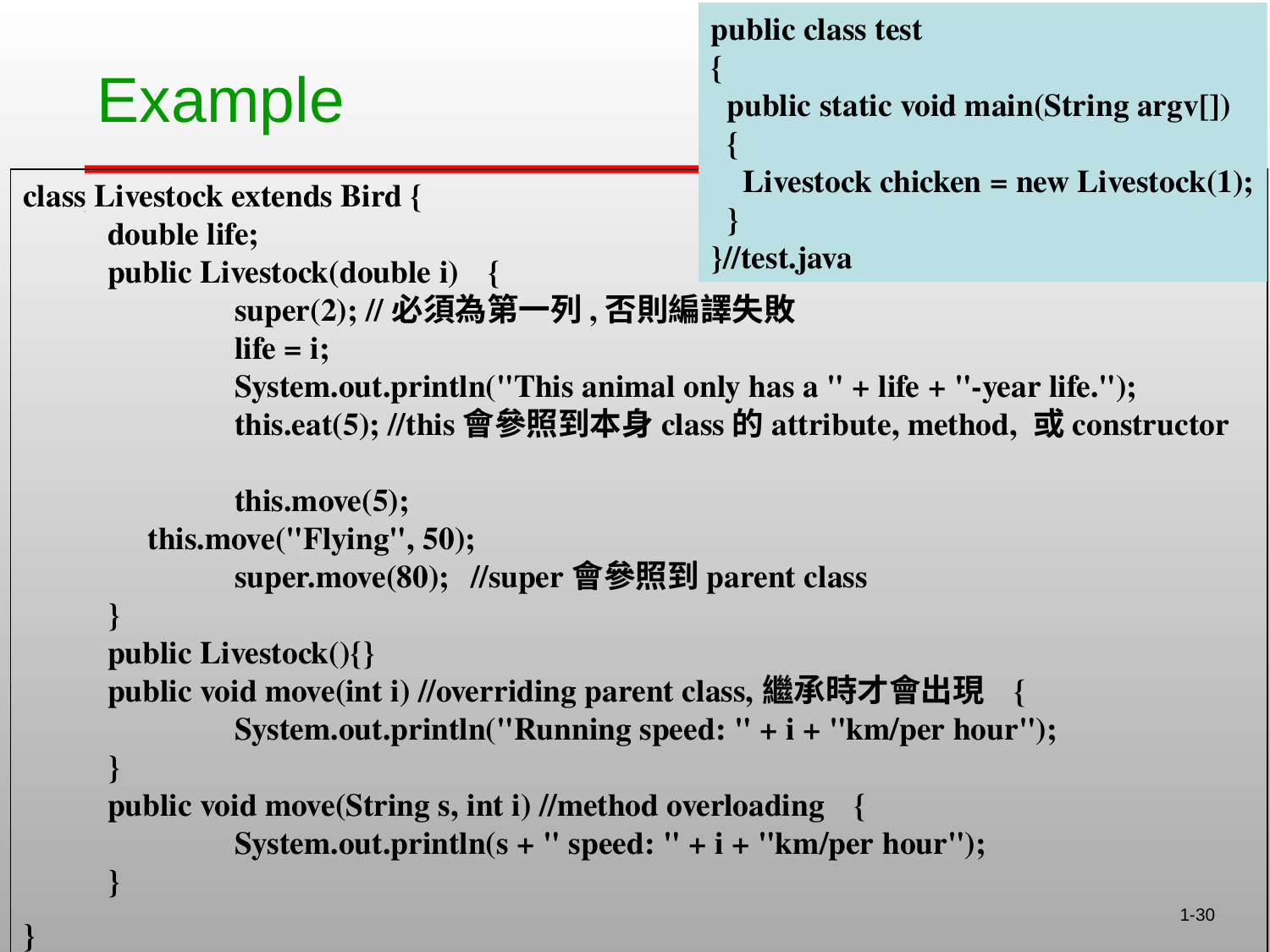

public class test
{
  public static void main(String argv[])
  {
    Livestock chicken = new Livestock(1);
  }
}//test.java
# Example
class Livestock extends Bird {   
double life;   
public Livestock(double i)   {     
	super(2); //必須為第一列,否則編譯失敗     
	life = i;     
	System.out.println("This animal only has a " + life + "-year life.");     
	this.eat(5); //this會參照到本身class的attribute, method, 或constructor     
	this.move(5);     
     this.move("Flying", 50);     
	super.move(80);  //super會參照到parent class   
}      
public Livestock(){}      
public void move(int i) //overriding parent class,繼承時才會出現   {     
	System.out.println("Running speed: " + i + "km/per hour");   
}      
public void move(String s, int i) //method overloading   {     
	System.out.println(s + " speed: " + i + "km/per hour");   
}
}
1-30